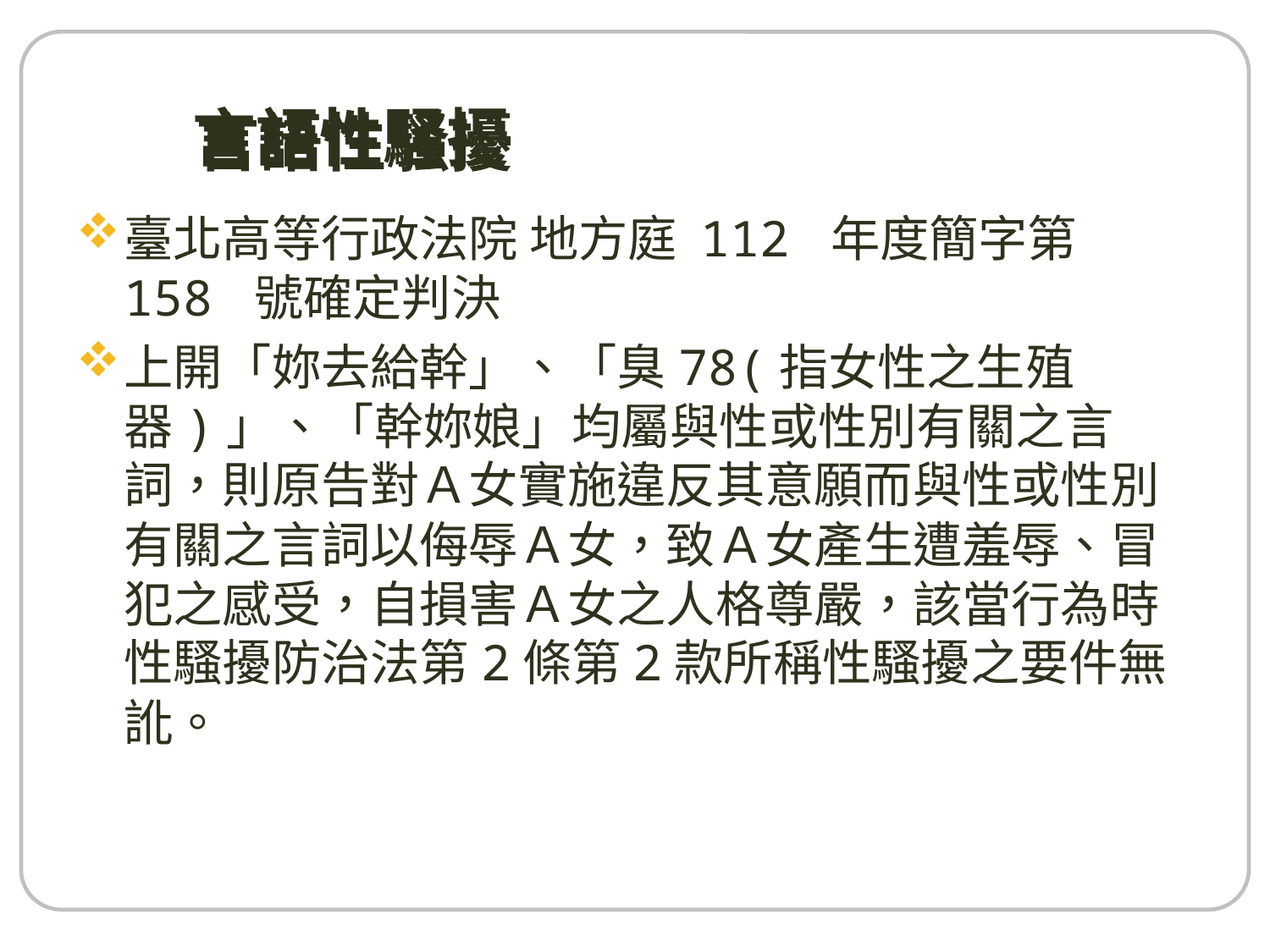

# 言語性騷擾
臺北高等行政法院 地方庭 112 年度簡字第 158 號確定判決
上開「妳去給幹」、「臭78(指女性之生殖器)」、「幹妳娘」均屬與性或性別有關之言詞，則原告對Ａ女實施違反其意願而與性或性別有關之言詞以侮辱Ａ女，致Ａ女產生遭羞辱、冒犯之感受，自損害Ａ女之人格尊嚴，該當行為時性騷擾防治法第2條第2款所稱性騷擾之要件無訛。